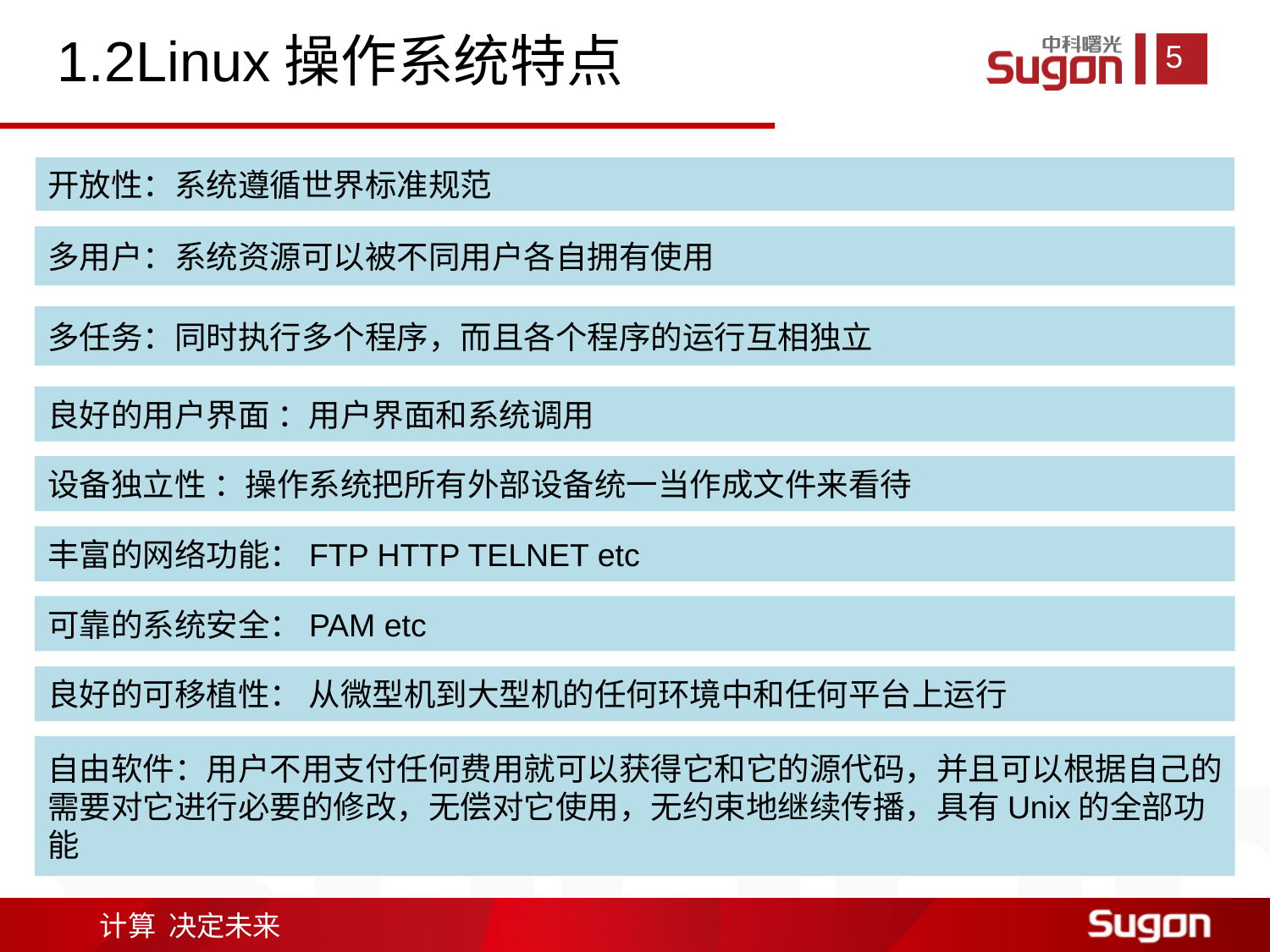

1.2Linux操作系统特点
开放性：系统遵循世界标准规范
多用户：系统资源可以被不同用户各自拥有使用
多任务：同时执行多个程序，而且各个程序的运行互相独立
良好的用户界面 ：用户界面和系统调用
设备独立性 ：操作系统把所有外部设备统一当作成文件来看待
丰富的网络功能：FTP HTTP TELNET etc
可靠的系统安全：PAM etc
良好的可移植性： 从微型机到大型机的任何环境中和任何平台上运行
自由软件：用户不用支付任何费用就可以获得它和它的源代码，并且可以根据自己的需要对它进行必要的修改，无偿对它使用，无约束地继续传播，具有Unix的全部功能